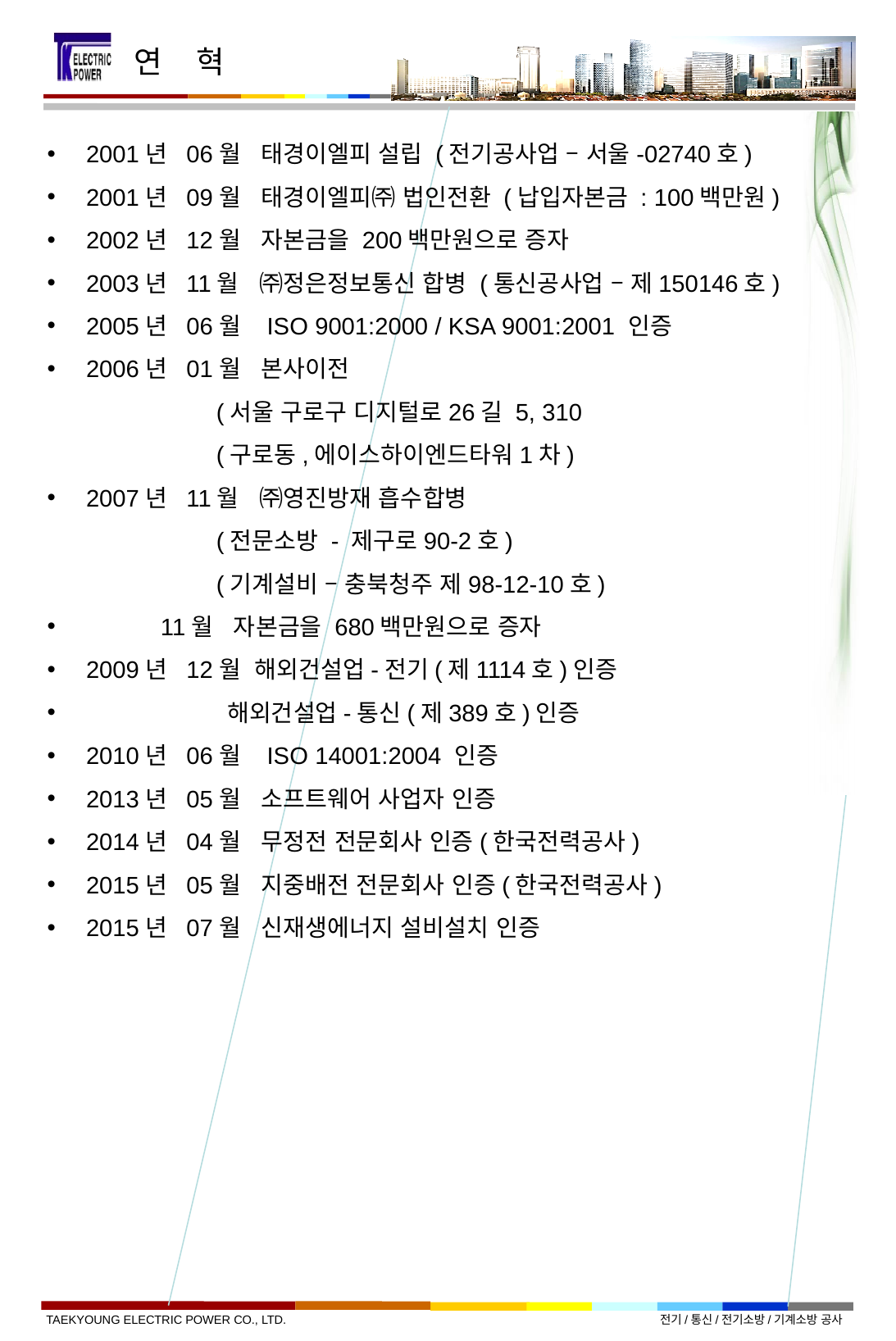

연    혁
2001년  06월   태경이엘피 설립 (전기공사업 – 서울-02740호)
2001년  09월   태경이엘피㈜ 법인전환 (납입자본금 : 100백만원)
2002년  12월   자본금을 200백만원으로 증자
2003년  11월   ㈜정은정보통신 합병 (통신공사업 – 제150146호)
2005년  06월   ISO 9001:2000 / KSA 9001:2001 인증
2006년  01월   본사이전
                         (서울 구로구 디지털로26길 5, 310
                         (구로동,에이스하이엔드타워1차)
2007년  11월   ㈜영진방재 흡수합병
                         (전문소방 - 제구로90-2호)
                         (기계설비 – 충북청주 제98-12-10호)
           11월   자본금을 680백만원으로 증자
2009년  12월  해외건설업-전기(제1114호)인증
                    해외건설업-통신(제389호)인증
2010년  06월   ISO 14001:2004 인증
2013년  05월   소프트웨어 사업자 인증
2014년  04월   무정전 전문회사 인증(한국전력공사)
2015년  05월   지중배전 전문회사 인증(한국전력공사)
2015년  07월   신재생에너지 설비설치 인증